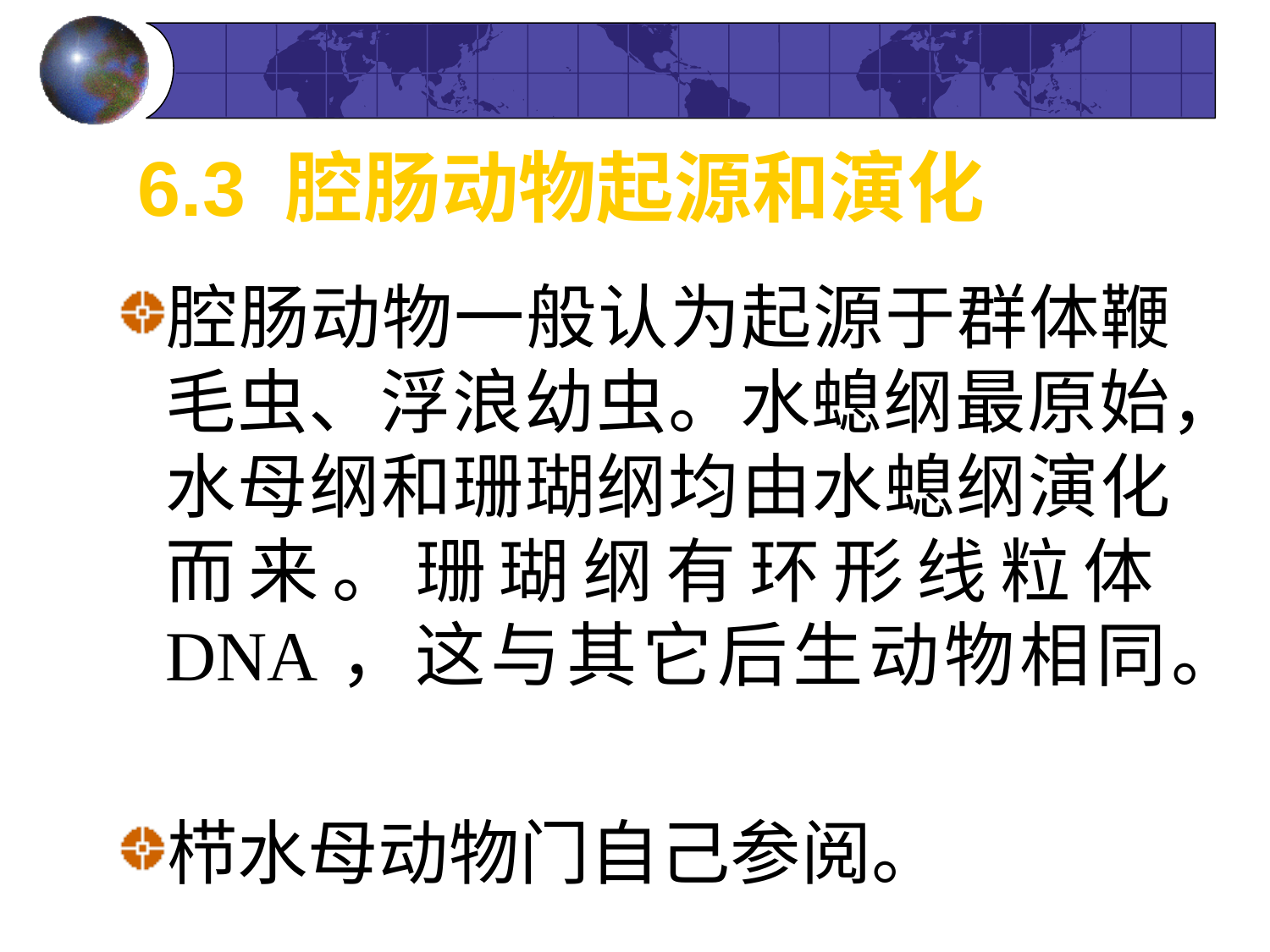

# 6.3 腔肠动物起源和演化
腔肠动物一般认为起源于群体鞭毛虫、浮浪幼虫。水螅纲最原始，水母纲和珊瑚纲均由水螅纲演化而来。珊瑚纲有环形线粒体DNA，这与其它后生动物相同。

栉水母动物门自己参阅。